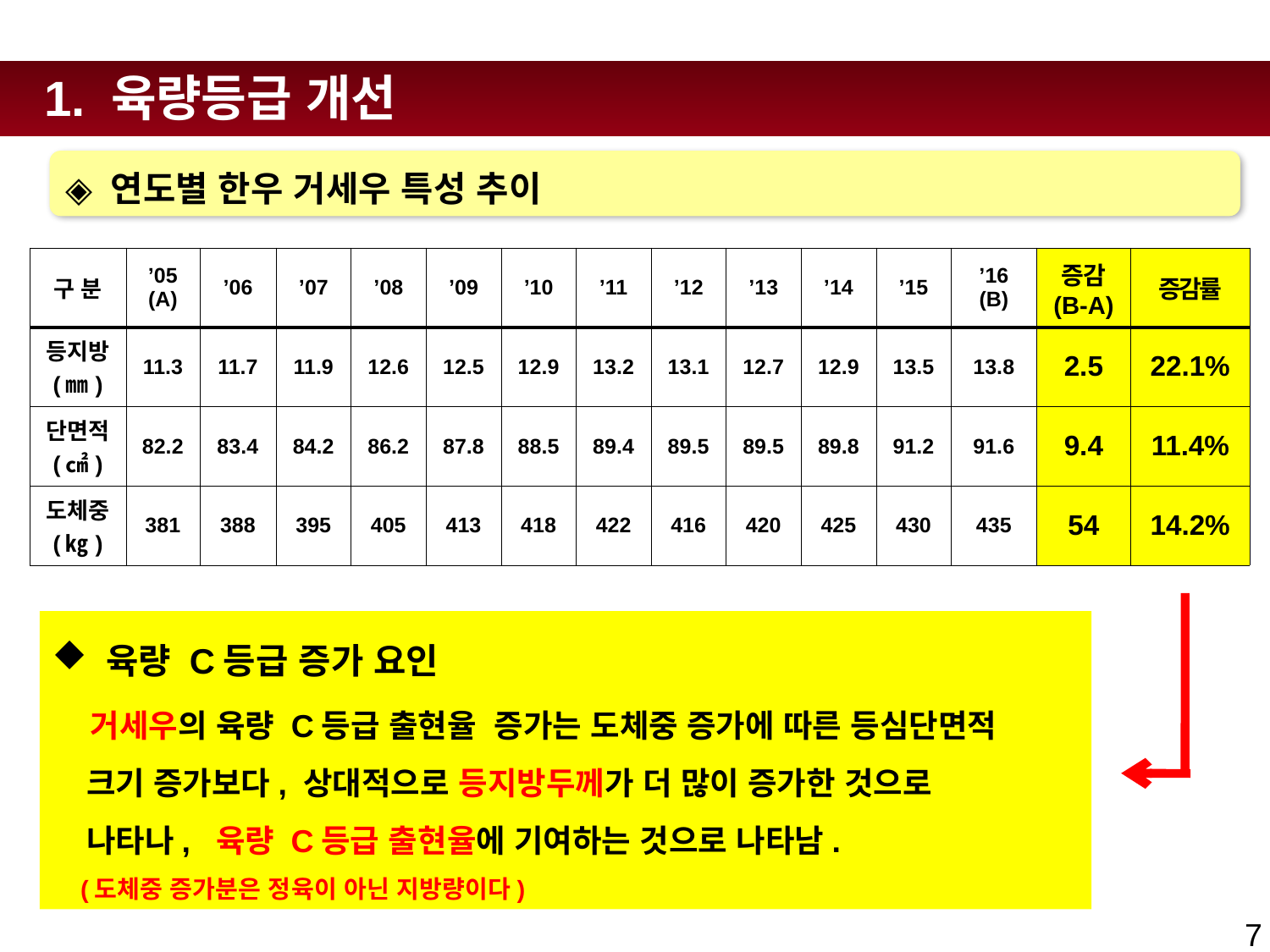

1. 육량등급 개선
◈ 연도별 한우 거세우 특성 추이
| 구 분 | ’05 (A) | ’06 | ’07 | ’08 | ’09 | ’10 | ’11 | ’12 | ’13 | ’14 | ’15 | ’16 (B) | 증감 (B-A) | 증감률 |
| --- | --- | --- | --- | --- | --- | --- | --- | --- | --- | --- | --- | --- | --- | --- |
| 등지방 (㎜) | 11.3 | 11.7 | 11.9 | 12.6 | 12.5 | 12.9 | 13.2 | 13.1 | 12.7 | 12.9 | 13.5 | 13.8 | 2.5 | 22.1% |
| 단면적 (㎠) | 82.2 | 83.4 | 84.2 | 86.2 | 87.8 | 88.5 | 89.4 | 89.5 | 89.5 | 89.8 | 91.2 | 91.6 | 9.4 | 11.4% |
| 도체중 (㎏) | 381 | 388 | 395 | 405 | 413 | 418 | 422 | 416 | 420 | 425 | 430 | 435 | 54 | 14.2% |
 육량 C등급 증가 요인
   거세우의 육량 C등급 출현율  증가는 도체중 증가에 따른 등심단면적
   크기 증가보다, 상대적으로 등지방두께가 더 많이 증가한 것으로
   나타나,  육량 C등급 출현율에 기여하는 것으로 나타남.
       (도체중 증가분은 정육이 아닌 지방량이다)
7